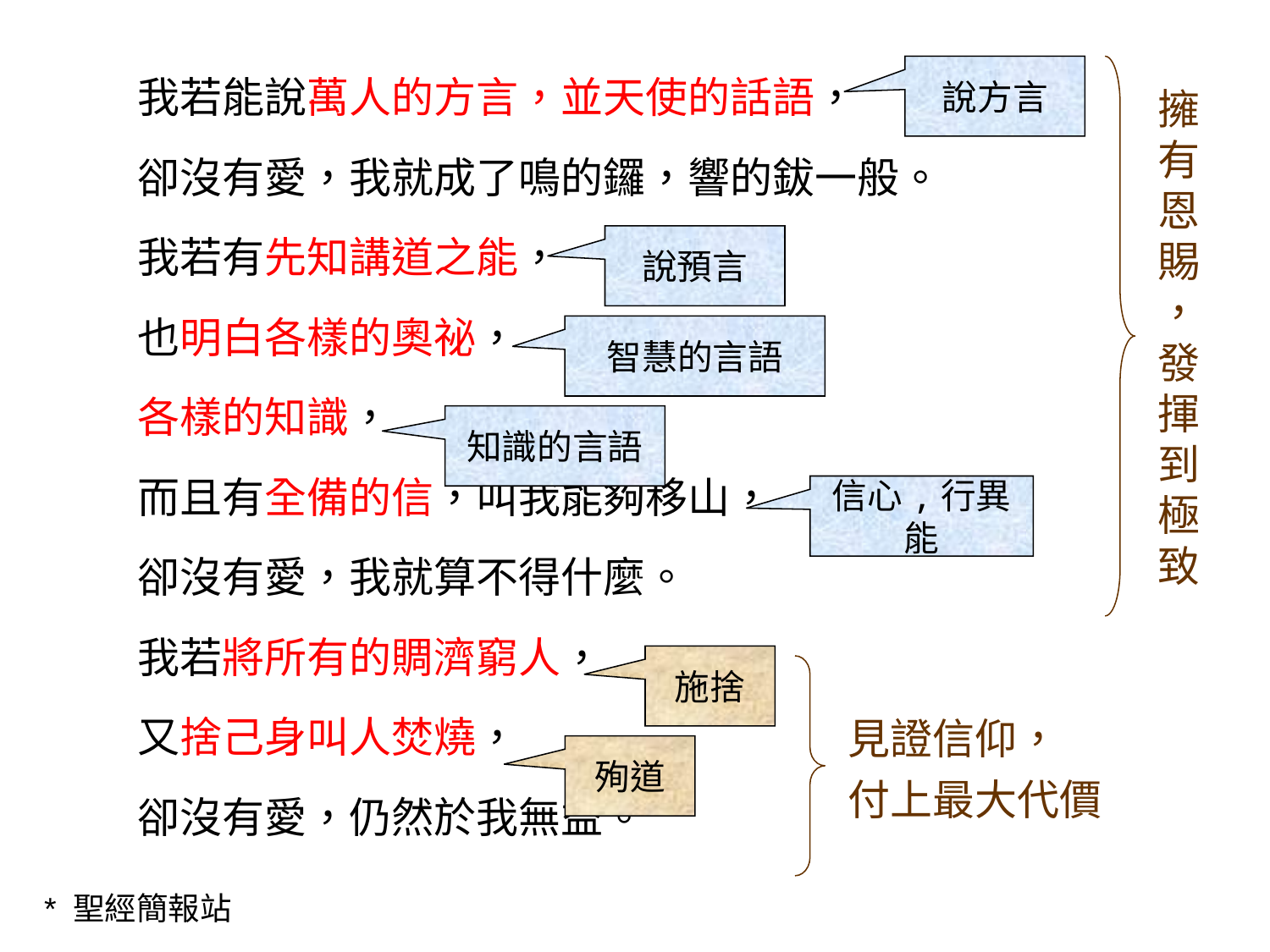

我若能說萬人的方言，並天使的話語，
卻沒有愛，我就成了鳴的鑼，響的鈸一般。
我若有先知講道之能，
也明白各樣的奧祕，
各樣的知識，
而且有全備的信，叫我能夠移山，
卻沒有愛，我就算不得什麼。
我若將所有的賙濟窮人，
又捨己身叫人焚燒，
卻沒有愛，仍然於我無益。
說方言

擁
有
恩
賜
，
發
揮
到
極
致
說預言
智慧的言語
知識的言語
信心,行異能
施捨

見證信仰，
付上最大代價
殉道
* 聖經簡報站